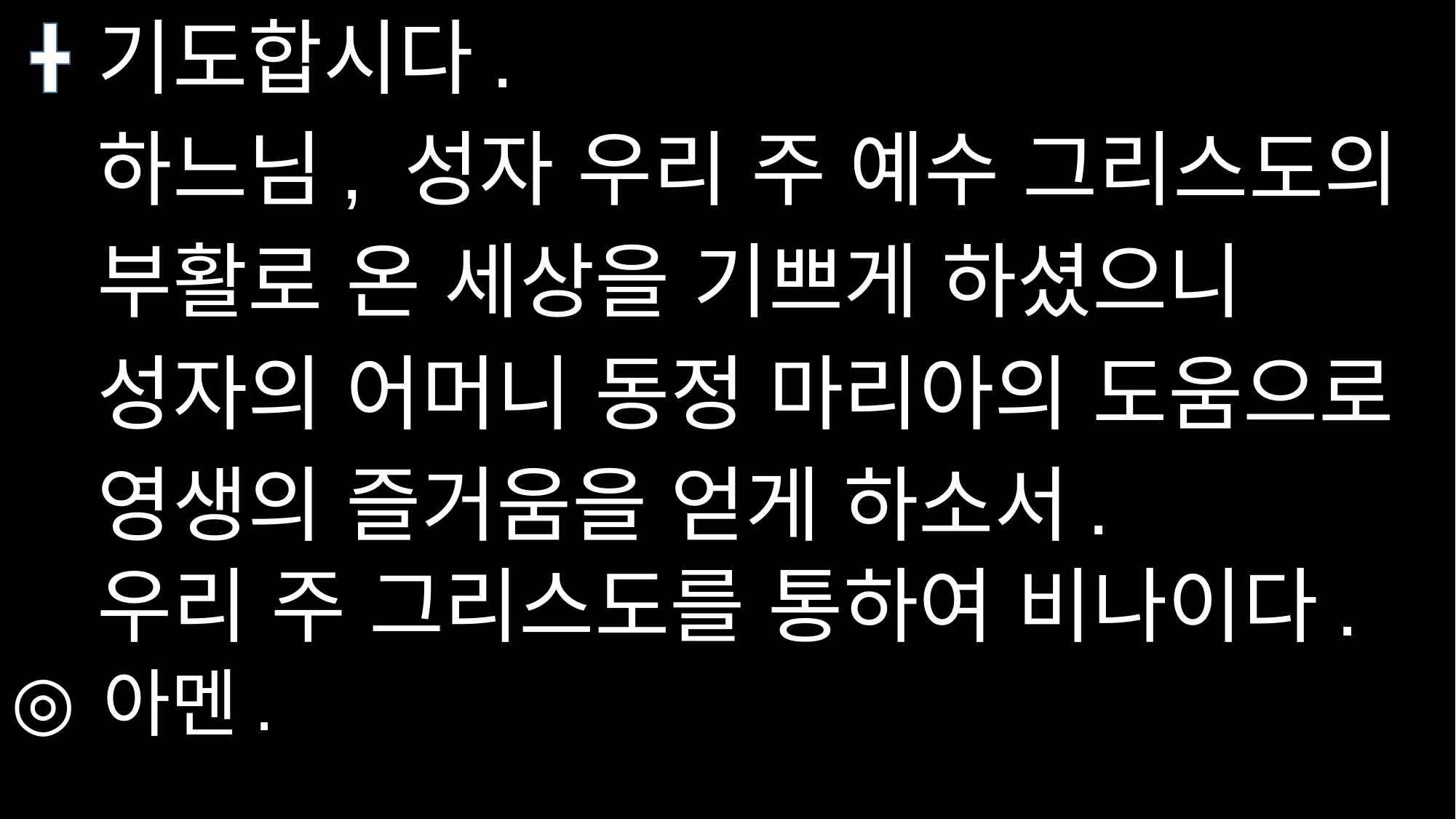

기도합시다.
   하느님, 성자 우리 주 예수 그리스도의
   부활로 온 세상을 기쁘게 하셨으니
   성자의 어머니 동정 마리아의 도움으로
   영생의 즐거움을 얻게 하소서.
   우리 주 그리스도를 통하여 비나이다.
아멘.